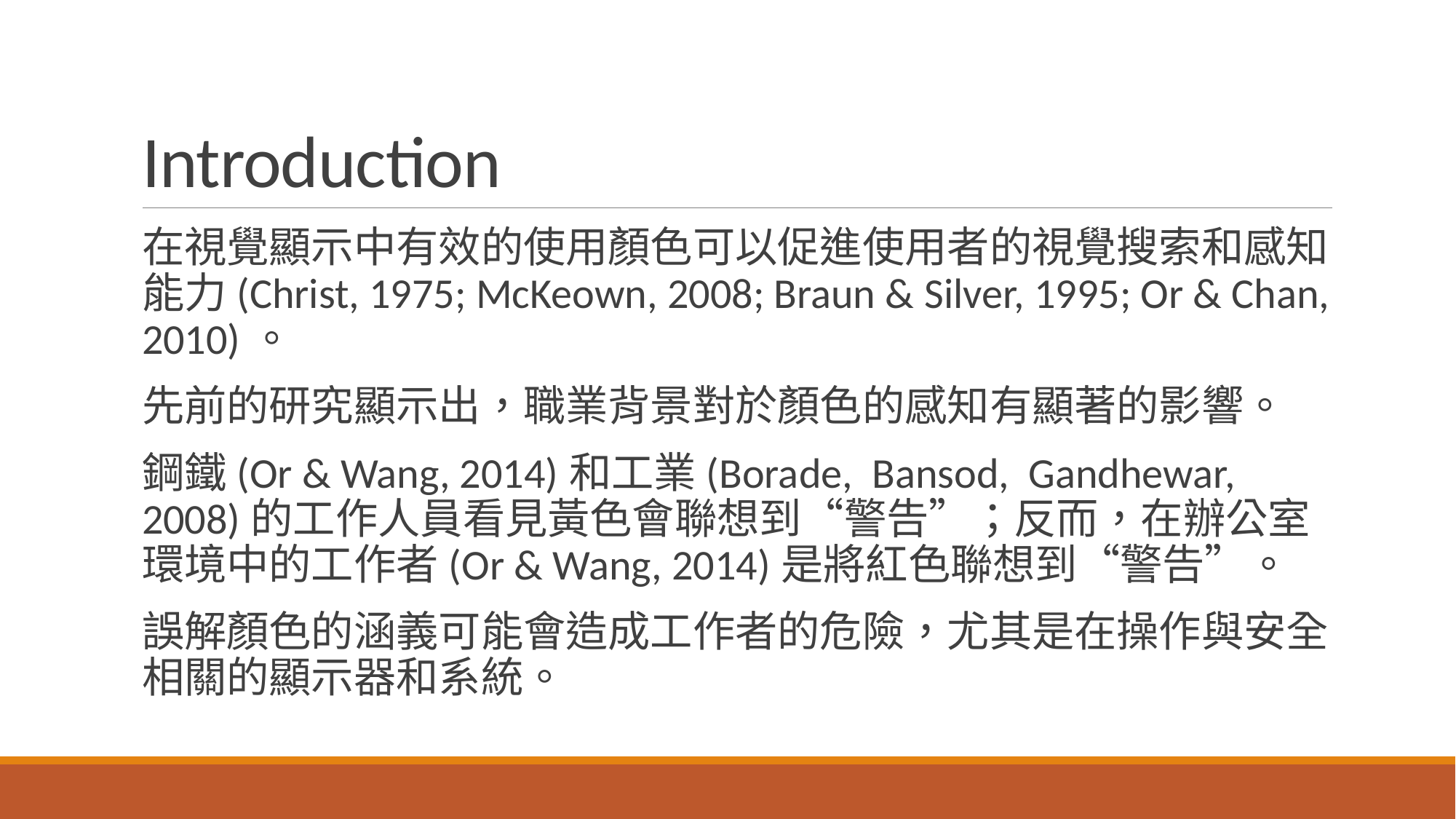

# Introduction
在視覺顯示中有效的使用顏色可以促進使用者的視覺搜索和感知能力(Christ, 1975; McKeown, 2008; Braun & Silver, 1995; Or & Chan, 2010)。
先前的研究顯示出，職業背景對於顏色的感知有顯著的影響。
鋼鐵(Or & Wang, 2014)和工業(Borade,  Bansod,  Gandhewar, 2008)的工作人員看見黃色會聯想到“警告”；反而，在辦公室環境中的工作者(Or & Wang, 2014)是將紅色聯想到“警告”。
誤解顏色的涵義可能會造成工作者的危險，尤其是在操作與安全相關的顯示器和系統。